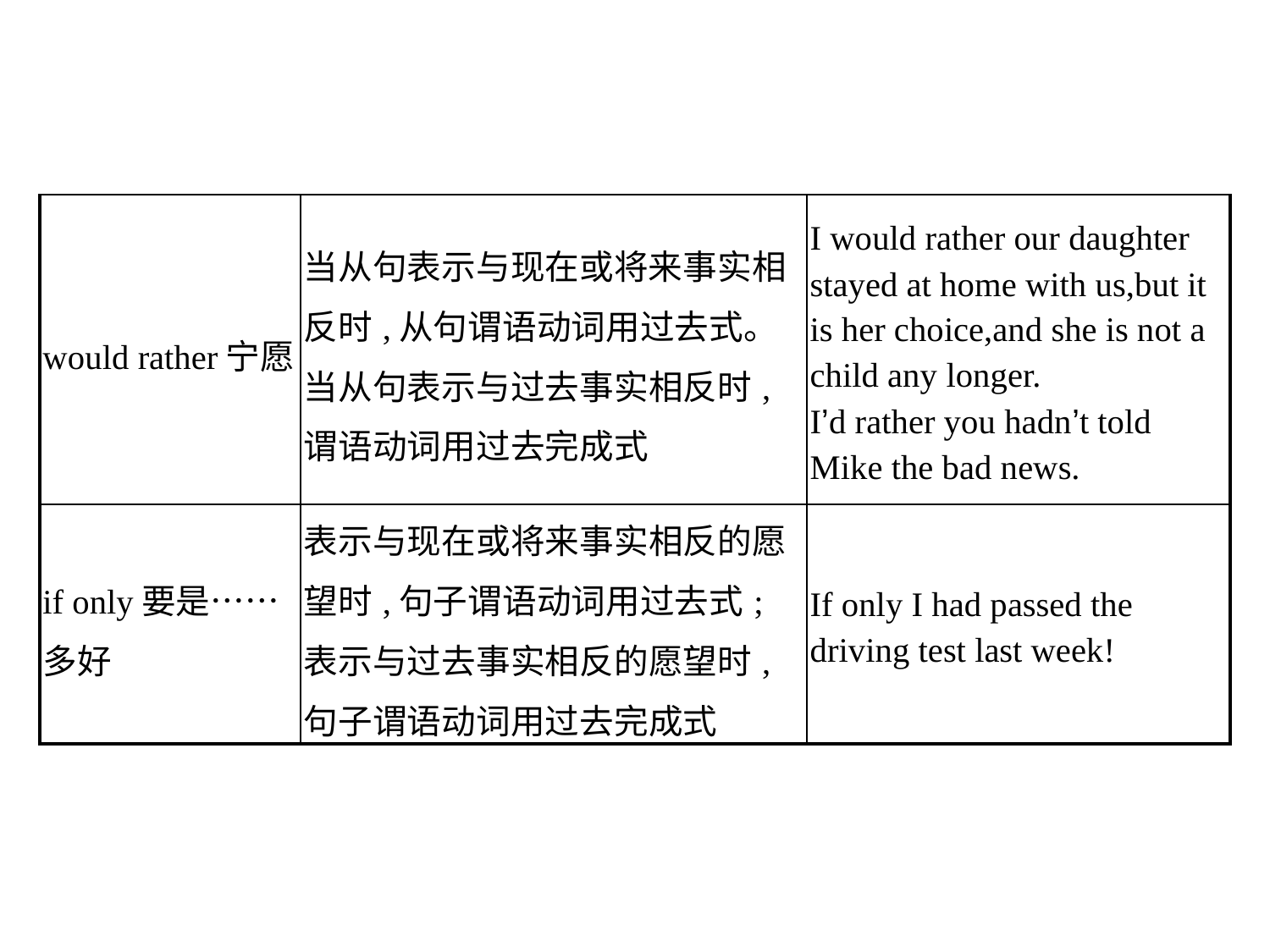

| would rather宁愿 | 当从句表示与现在或将来事实相反时,从句谓语动词用过去式。 当从句表示与过去事实相反时,谓语动词用过去完成式 | I would rather our daughter stayed at home with us,but it is her choice,and she is not a child any longer. I’d rather you hadn’t told Mike the bad news. |
| --- | --- | --- |
| if only要是……多好 | 表示与现在或将来事实相反的愿望时,句子谓语动词用过去式;表示与过去事实相反的愿望时,句子谓语动词用过去完成式 | If only I had passed the driving test last week! |